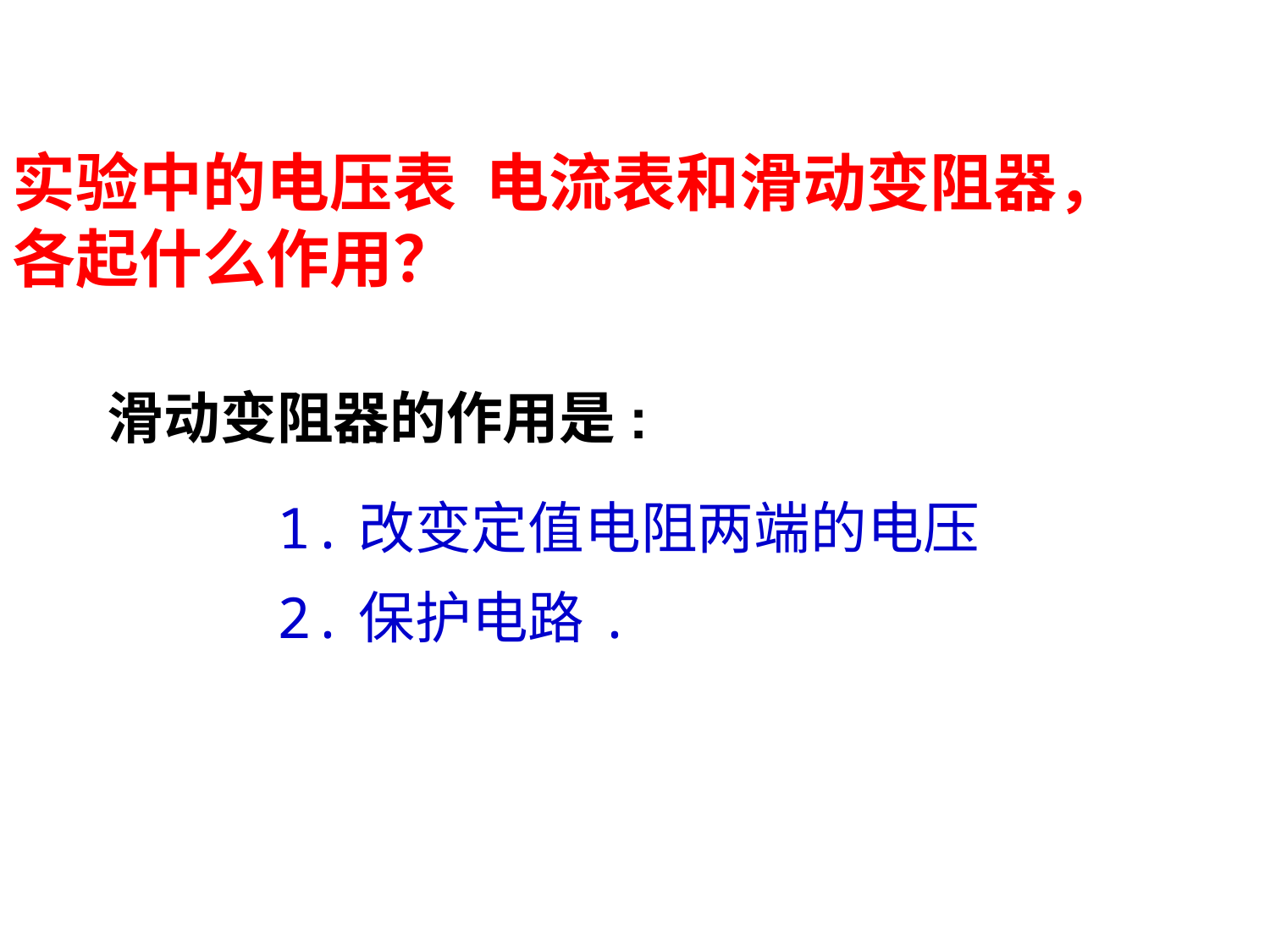

实验中的电压表  电流表和滑动变阻器，各起什么作用？
滑动变阻器的作用是:
1.改变定值电阻两端的电压
2.保护电路.